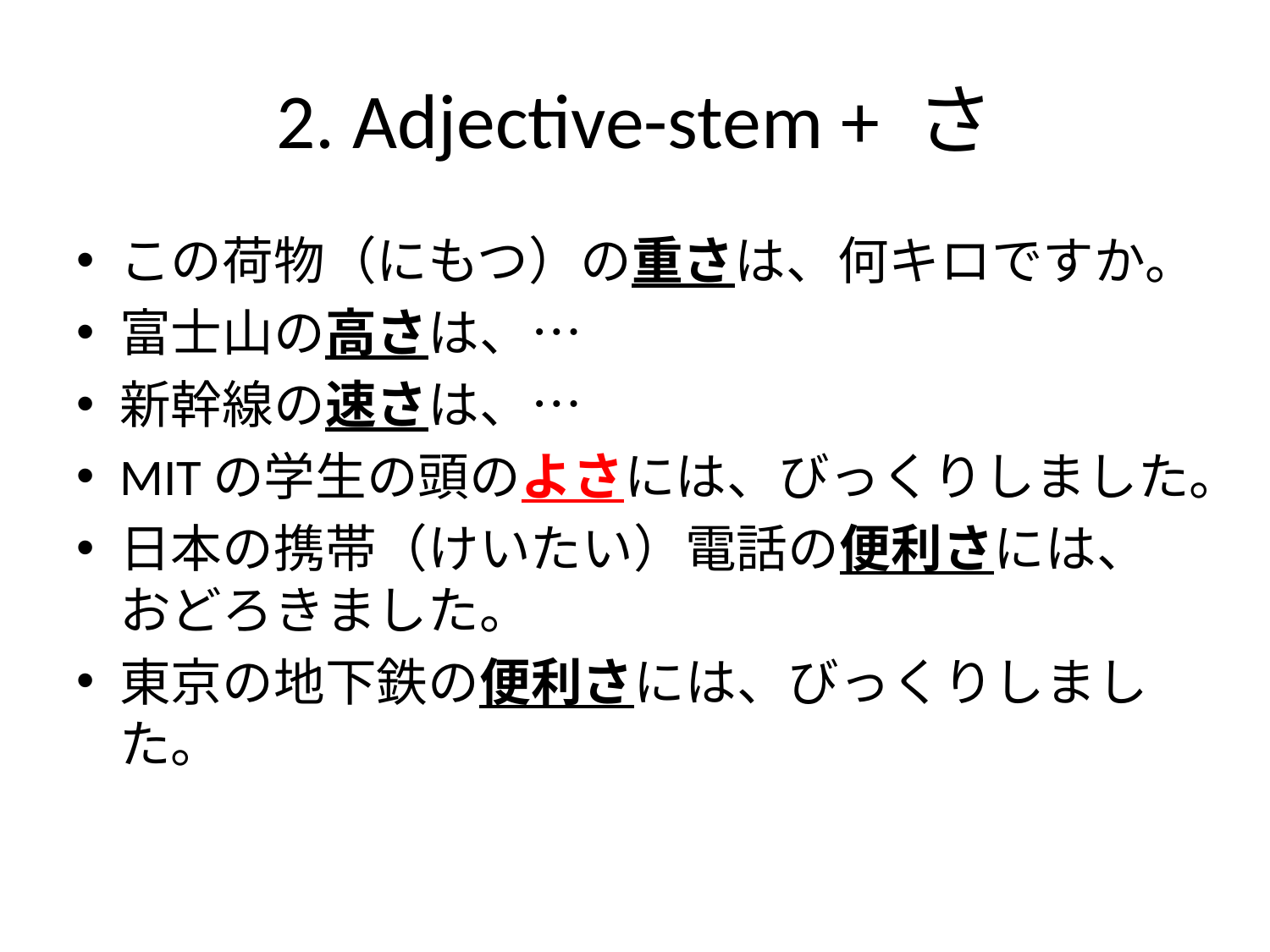

# 2. Adjective-stem + さ
この荷物（にもつ）の重さは、何キロですか。
富士山の高さは、…
新幹線の速さは、…
MITの学生の頭のよさには、びっくりしました。
日本の携帯（けいたい）電話の便利さには、おどろきました。
東京の地下鉄の便利さには、びっくりしました。